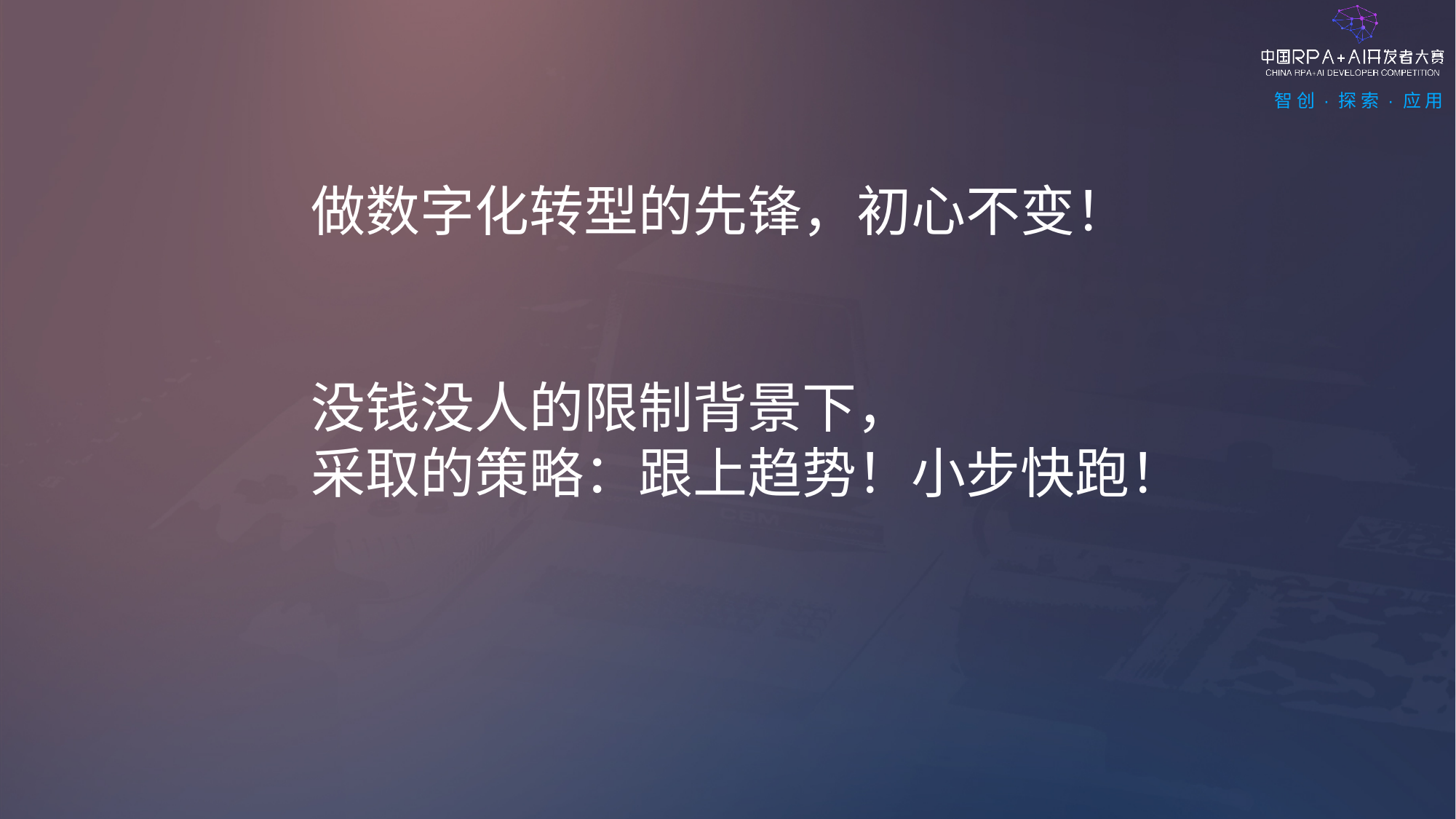

做数字化转型的先锋，初心不变！

没钱没人的限制背景下，
采取的策略：跟上趋势！小步快跑！